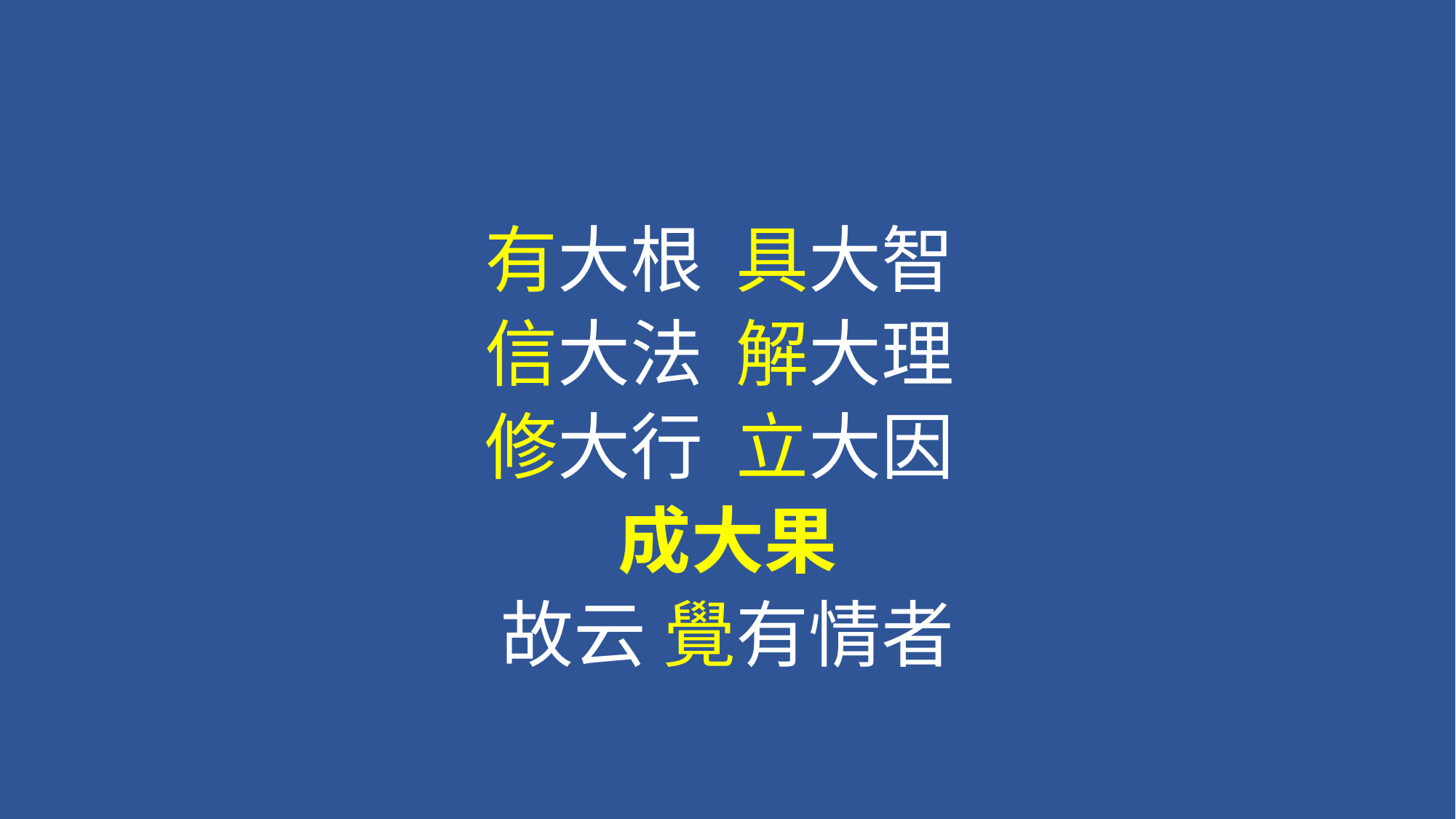

#
有大根  具大智
信大法  解大理
修大行  立大因
成大果
故云 覺有情者